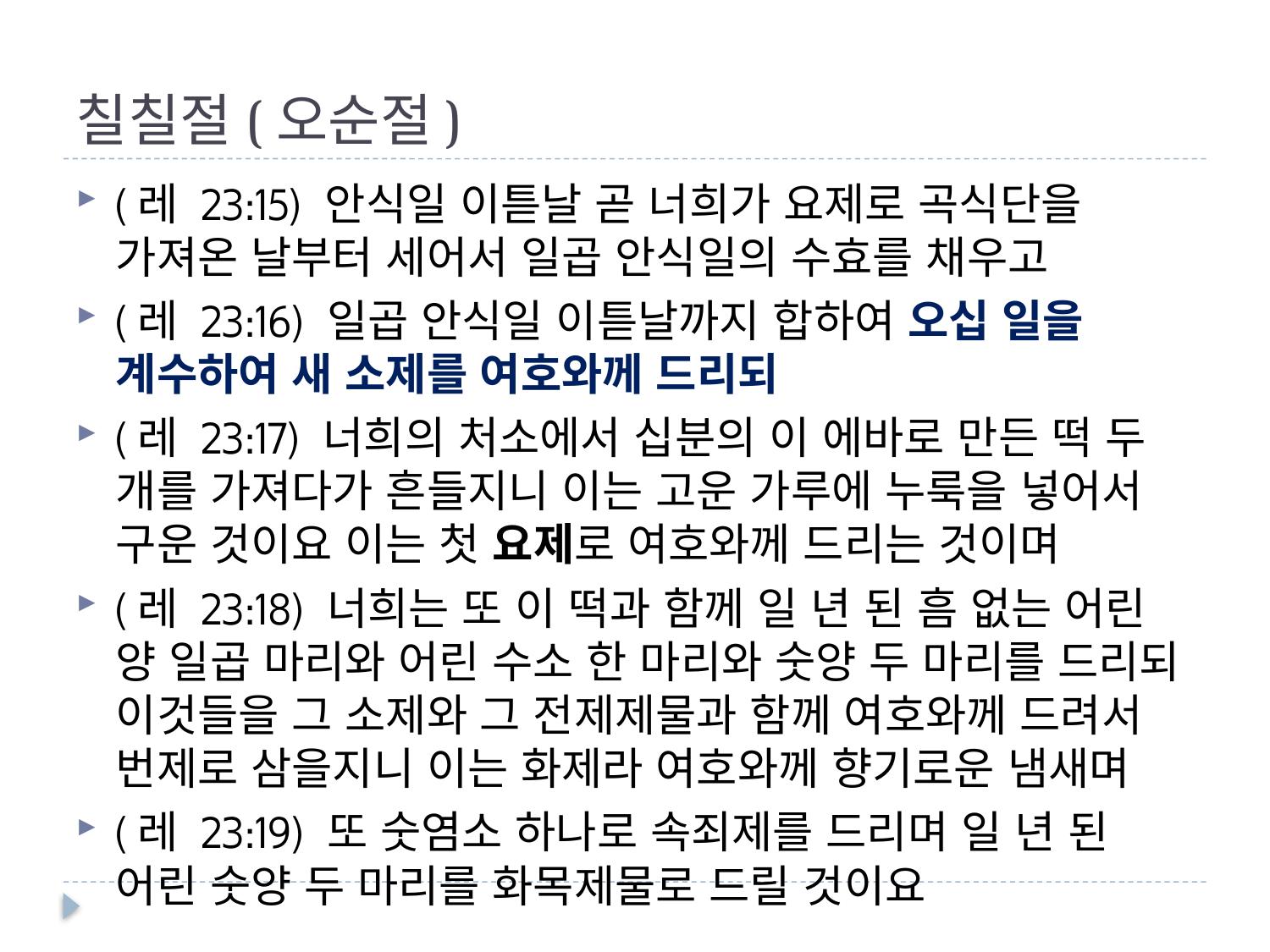

# 칠칠절(오순절)
(레 23:15) 안식일 이튿날 곧 너희가 요제로 곡식단을 가져온 날부터 세어서 일곱 안식일의 수효를 채우고
(레 23:16) 일곱 안식일 이튿날까지 합하여 오십 일을 계수하여 새 소제를 여호와께 드리되
(레 23:17) 너희의 처소에서 십분의 이 에바로 만든 떡 두 개를 가져다가 흔들지니 이는 고운 가루에 누룩을 넣어서 구운 것이요 이는 첫 요제로 여호와께 드리는 것이며
(레 23:18) 너희는 또 이 떡과 함께 일 년 된 흠 없는 어린 양 일곱 마리와 어린 수소 한 마리와 숫양 두 마리를 드리되 이것들을 그 소제와 그 전제제물과 함께 여호와께 드려서 번제로 삼을지니 이는 화제라 여호와께 향기로운 냄새며
(레 23:19) 또 숫염소 하나로 속죄제를 드리며 일 년 된 어린 숫양 두 마리를 화목제물로 드릴 것이요